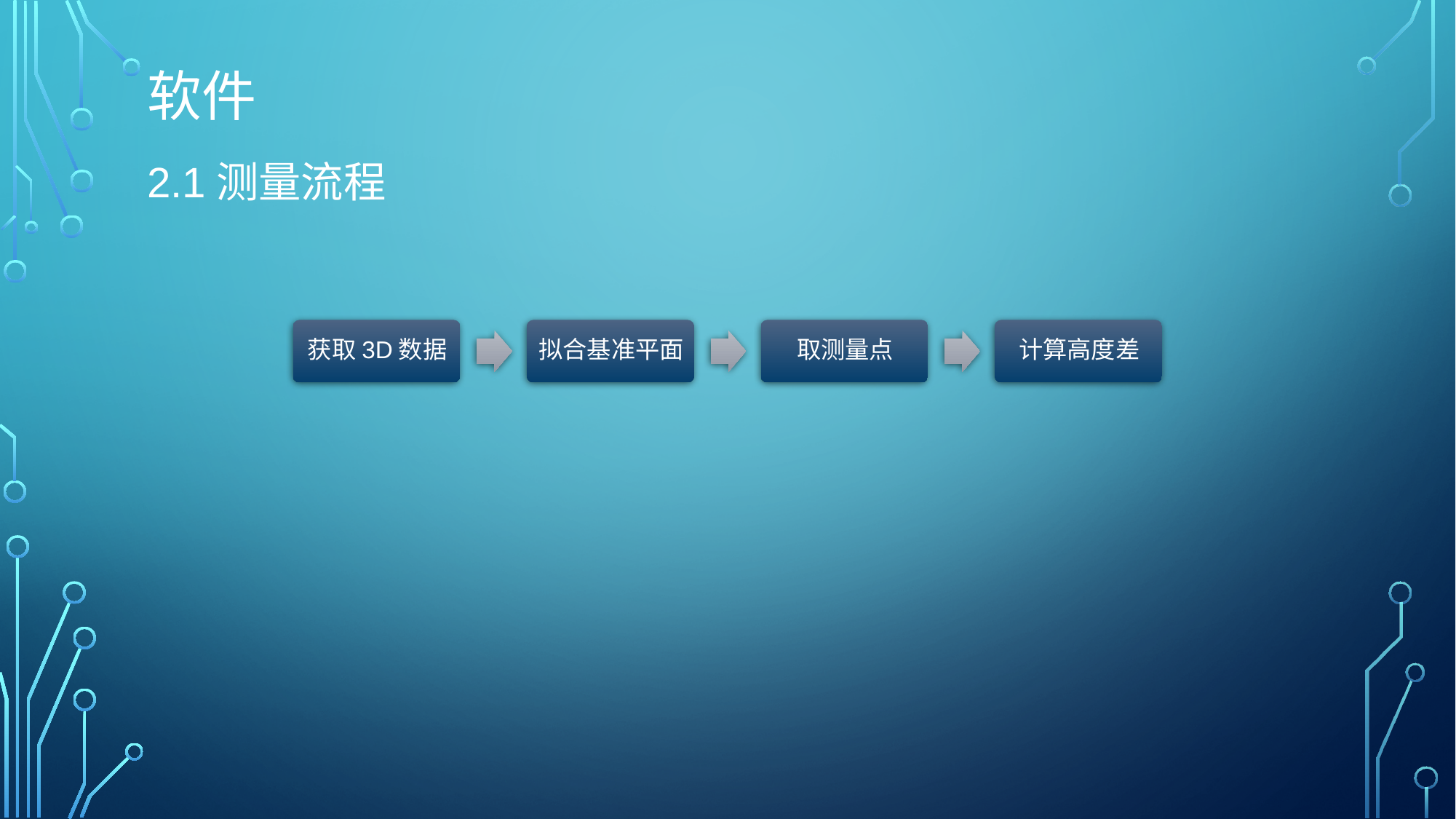

# 软件
2.1测量流程
获取3D数据

拟合基准平面

取测量点

计算高度差